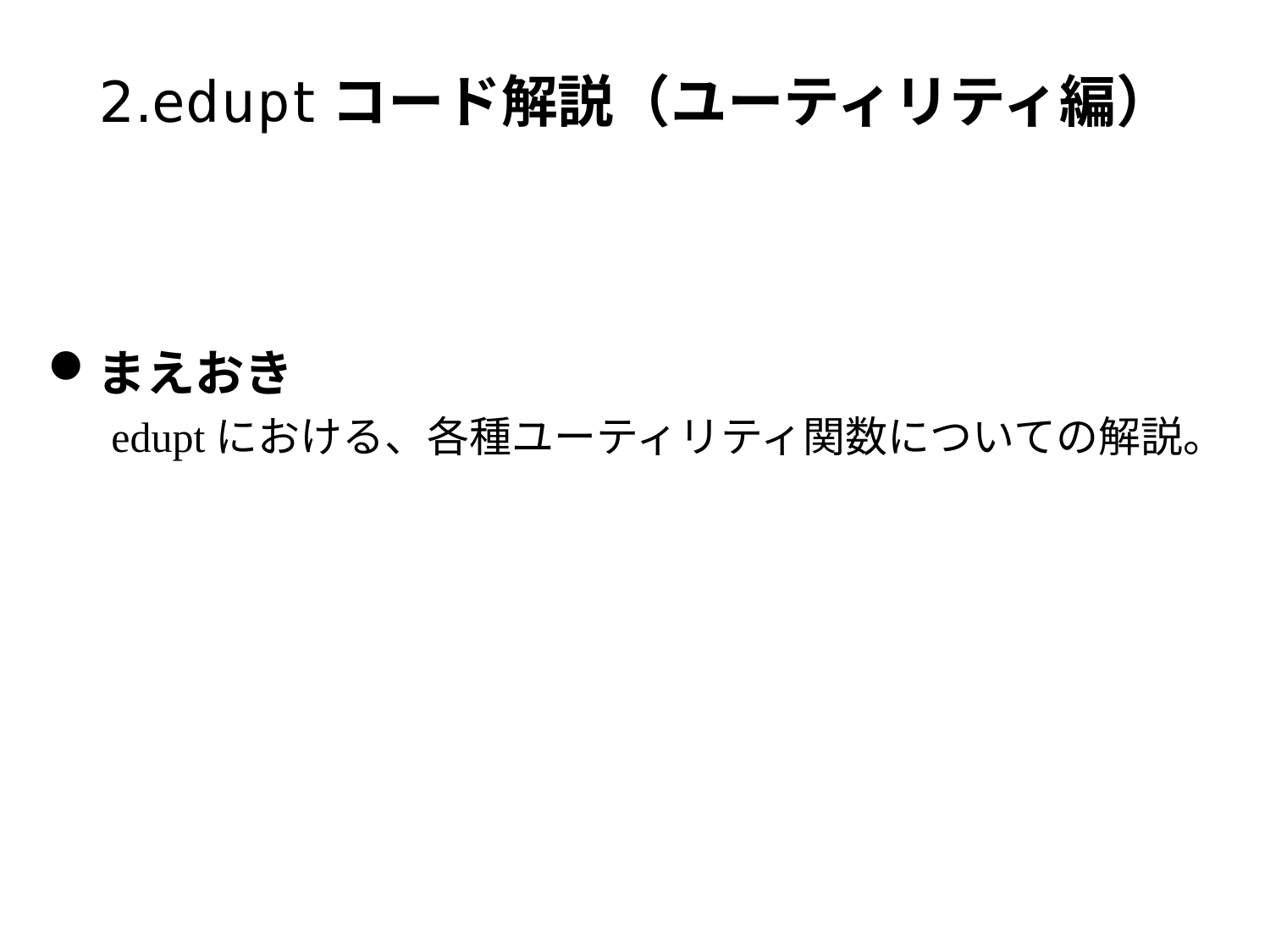

# 2.eduptコード解説（ユーティリティ編）
まえおき
eduptにおける、各種ユーティリティ関数についての解説。